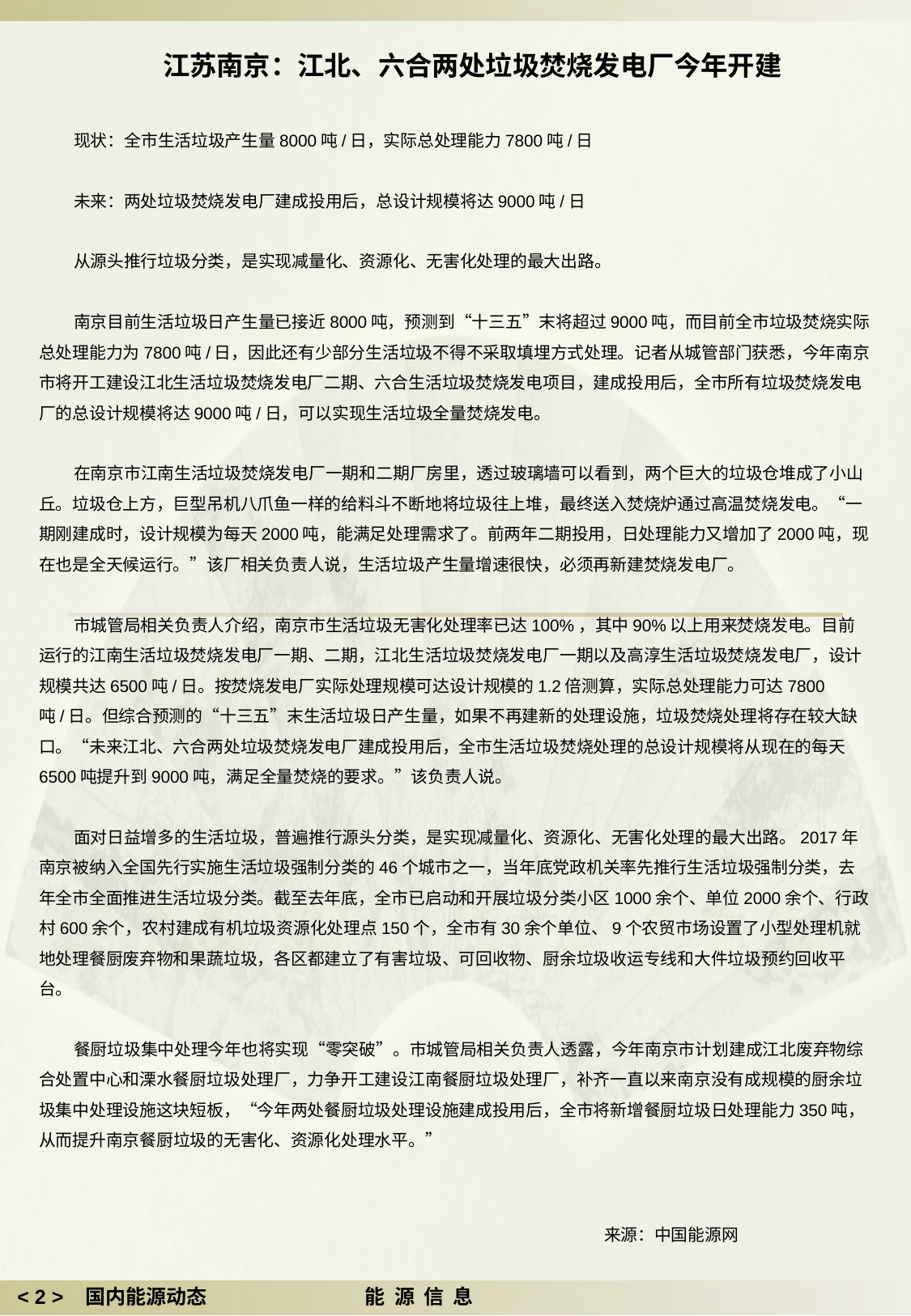

江苏南京：江北、六合两处垃圾焚烧发电厂今年开建
        现状：全市生活垃圾产生量8000吨/日，实际总处理能力7800吨/日

        未来：两处垃圾焚烧发电厂建成投用后，总设计规模将达9000吨/日

        从源头推行垃圾分类，是实现减量化、资源化、无害化处理的最大出路。

        南京目前生活垃圾日产生量已接近8000吨，预测到“十三五”末将超过9000吨，而目前全市垃圾焚烧实际总处理能力为7800吨/日，因此还有少部分生活垃圾不得不采取填埋方式处理。记者从城管部门获悉，今年南京市将开工建设江北生活垃圾焚烧发电厂二期、六合生活垃圾焚烧发电项目，建成投用后，全市所有垃圾焚烧发电厂的总设计规模将达9000吨/日，可以实现生活垃圾全量焚烧发电。

        在南京市江南生活垃圾焚烧发电厂一期和二期厂房里，透过玻璃墙可以看到，两个巨大的垃圾仓堆成了小山丘。垃圾仓上方，巨型吊机八爪鱼一样的给料斗不断地将垃圾往上堆，最终送入焚烧炉通过高温焚烧发电。“一期刚建成时，设计规模为每天2000吨，能满足处理需求了。前两年二期投用，日处理能力又增加了2000吨，现在也是全天候运行。”该厂相关负责人说，生活垃圾产生量增速很快，必须再新建焚烧发电厂。

        市城管局相关负责人介绍，南京市生活垃圾无害化处理率已达100%，其中90%以上用来焚烧发电。目前运行的江南生活垃圾焚烧发电厂一期、二期，江北生活垃圾焚烧发电厂一期以及高淳生活垃圾焚烧发电厂，设计规模共达6500吨/日。按焚烧发电厂实际处理规模可达设计规模的1.2倍测算，实际总处理能力可达7800吨/日。但综合预测的“十三五”末生活垃圾日产生量，如果不再建新的处理设施，垃圾焚烧处理将存在较大缺口。“未来江北、六合两处垃圾焚烧发电厂建成投用后，全市生活垃圾焚烧处理的总设计规模将从现在的每天6500吨提升到9000吨，满足全量焚烧的要求。”该负责人说。

        面对日益增多的生活垃圾，普遍推行源头分类，是实现减量化、资源化、无害化处理的最大出路。2017年南京被纳入全国先行实施生活垃圾强制分类的46个城市之一，当年底党政机关率先推行生活垃圾强制分类，去年全市全面推进生活垃圾分类。截至去年底，全市已启动和开展垃圾分类小区1000余个、单位2000余个、行政村600余个，农村建成有机垃圾资源化处理点150个，全市有30余个单位、9个农贸市场设置了小型处理机就地处理餐厨废弃物和果蔬垃圾，各区都建立了有害垃圾、可回收物、厨余垃圾收运专线和大件垃圾预约回收平台。

        餐厨垃圾集中处理今年也将实现“零突破”。市城管局相关负责人透露，今年南京市计划建成江北废弃物综合处置中心和溧水餐厨垃圾处理厂，力争开工建设江南餐厨垃圾处理厂，补齐一直以来南京没有成规模的厨余垃圾集中处理设施这块短板，“今年两处餐厨垃圾处理设施建成投用后，全市将新增餐厨垃圾日处理能力350吨，从而提升南京餐厨垃圾的无害化、资源化处理水平。”

 来源：中国能源网
  ˂ 2 ˃   国内能源动态                                  能  源  信  息